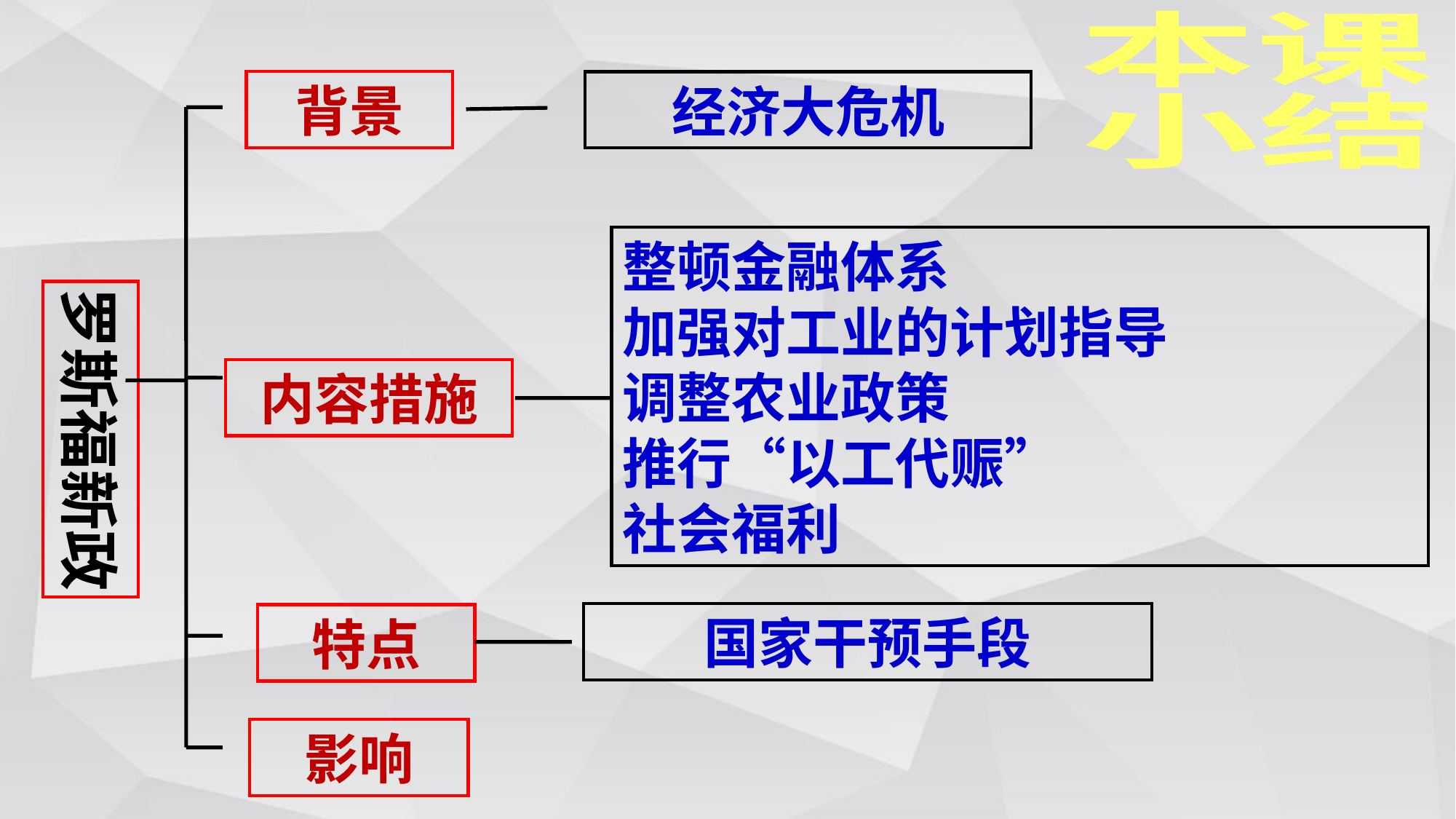

本课
小结
背景
经济大危机

整顿金融体系
加强对工业的计划指导
调整农业政策
推行“以工代赈”
社会福利
罗斯福新政
内容措施

国家干预手段
特点

影响